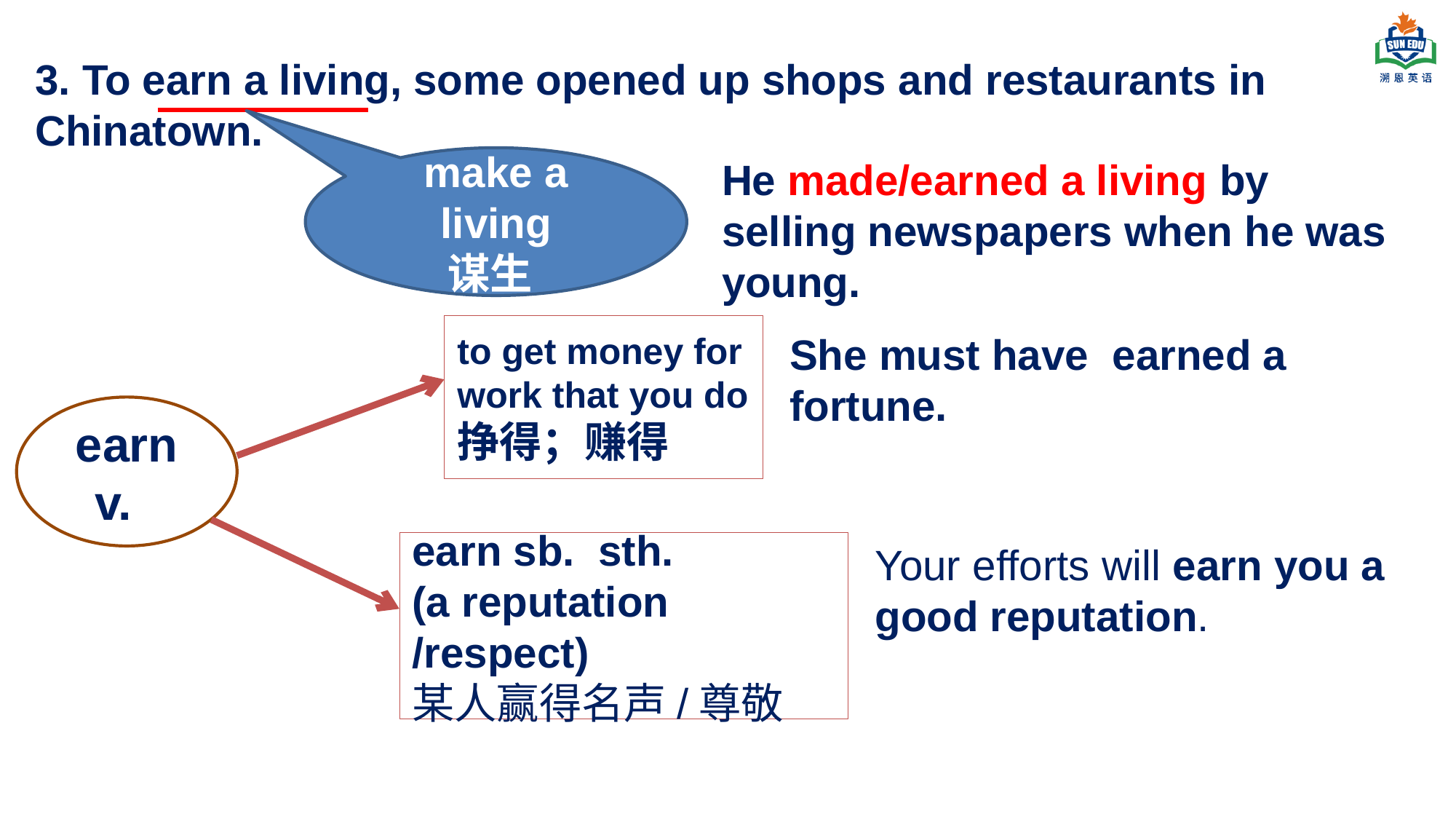

3. To earn a living, some opened up shops and restaurants in Chinatown.
make a living
谋生
He made/earned a living by selling newspapers when he was young.
to get money for work that you do
挣得；赚得
She must have  earned a fortune.
earn v.
earn sb.  sth.
(a reputation /respect)
某人赢得名声/尊敬
Your efforts will earn you a good reputation.